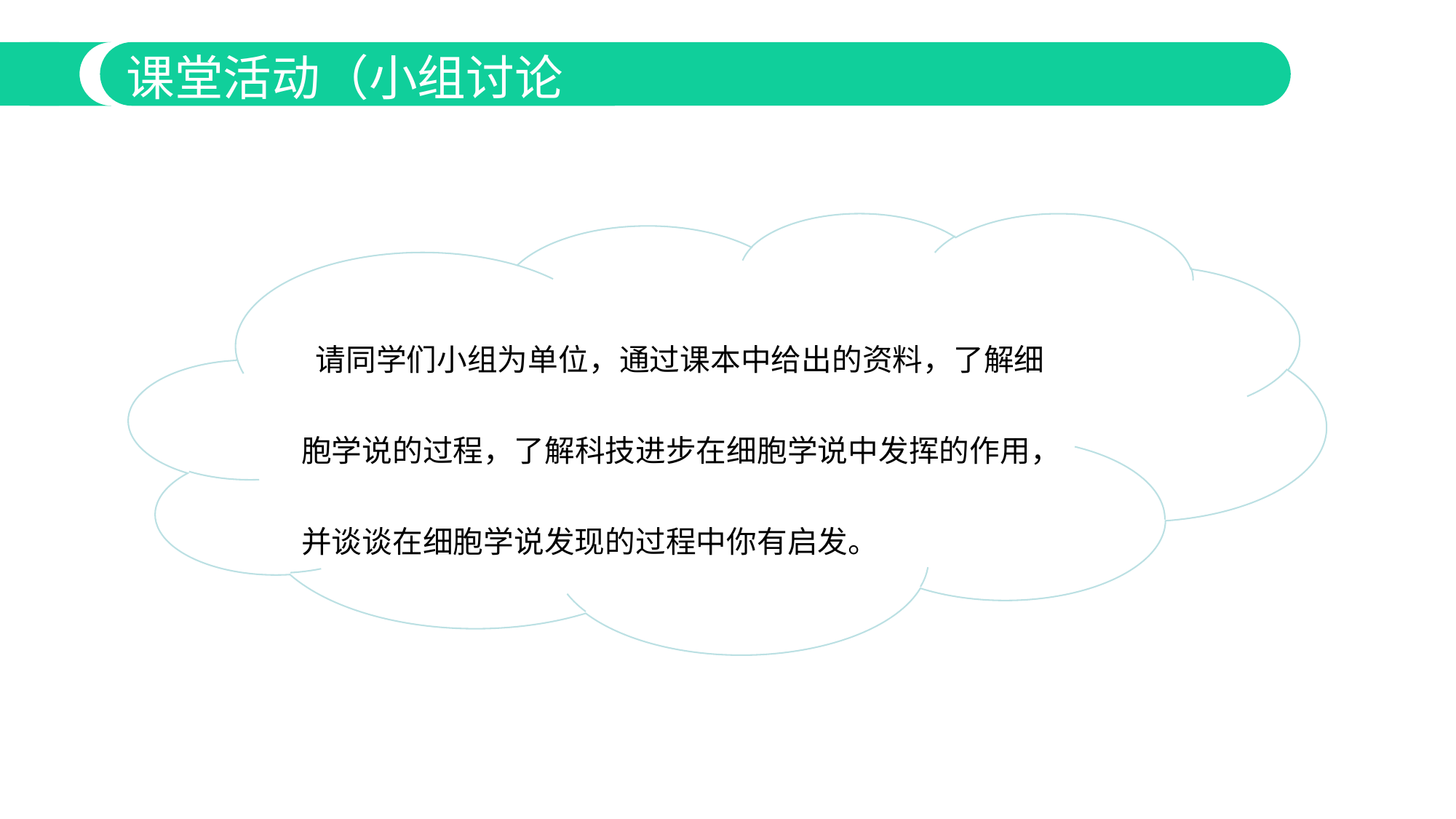

课堂活动（小组讨论
 请同学们小组为单位，通过课本中给出的资料，了解细胞学说的过程，了解科技进步在细胞学说中发挥的作用，并谈谈在细胞学说发现的过程中你有启发。